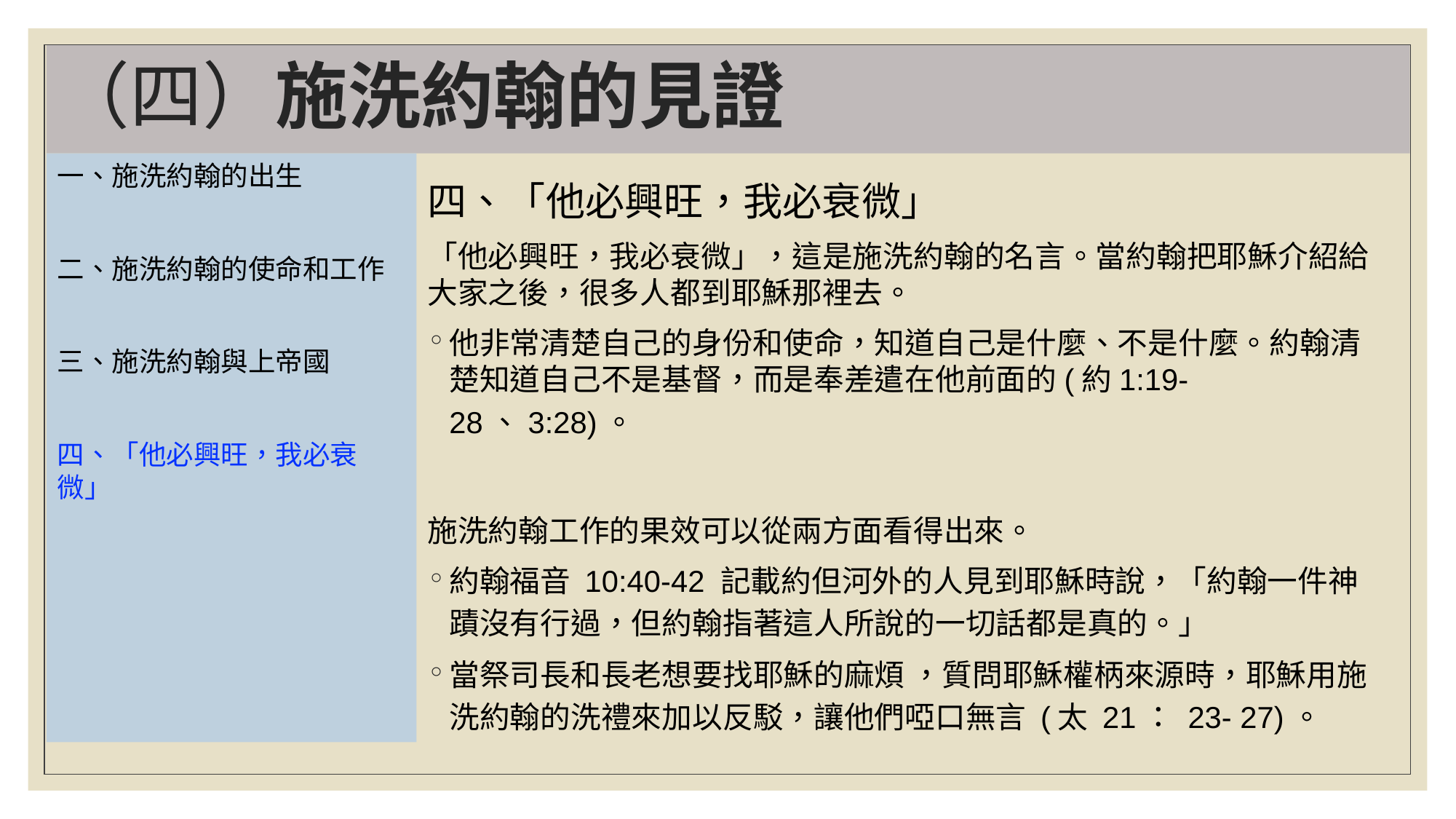

# （四）施洗約翰的見證
一、施洗約翰的出生

二、施洗約翰的使命和工作

三、施洗約翰與上帝國

四、「他必興旺，我必衰微」

四、「他必興旺，我必衰微」
「他必興旺，我必衰微」，這是施洗約翰的名言。當約翰把耶穌介紹給大家之後，很多人都到耶穌那裡去。
他非常清楚自己的身份和使命，知道自己是什麼、不是什麼。約翰清楚知道自己不是基督，而是奉差遣在他前面的(約1:19-28、3:28)。

施洗約翰工作的果效可以從兩方面看得出來。
約翰福音 10:40-42 記載約但河外的人見到耶穌時說，「約翰一件神蹟沒有行過，但約翰指著這人所說的一切話都是真的。」
當祭司長和長老想要找耶穌的麻煩 ，質問耶穌權柄來源時，耶穌用施洗約翰的洗禮來加以反駁，讓他們啞口無言 (太 21： 23- 27)。